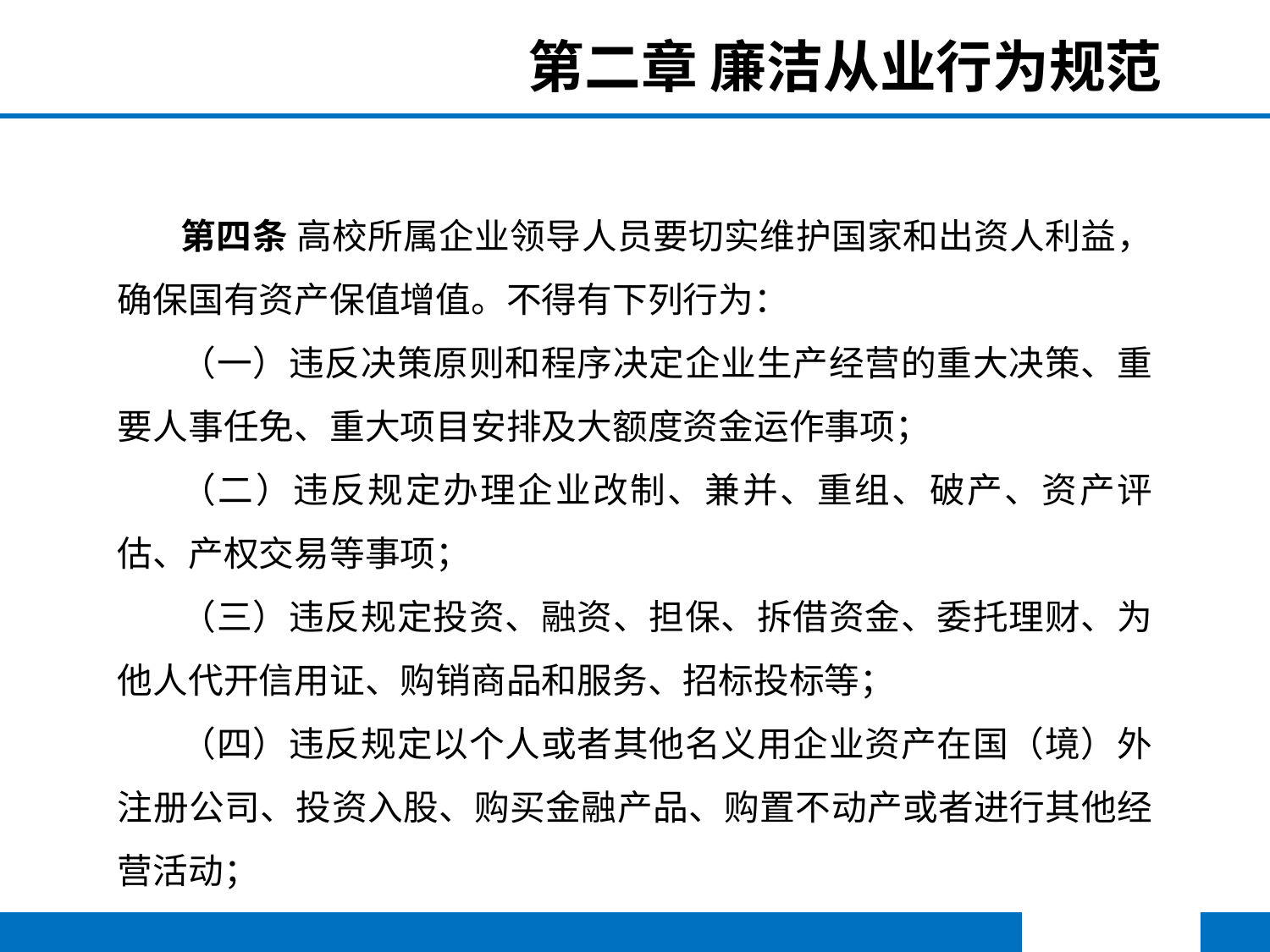

第二章 廉洁从业行为规范
第四条 高校所属企业领导人员要切实维护国家和出资人利益，确保国有资产保值增值。不得有下列行为：
（一）违反决策原则和程序决定企业生产经营的重大决策、重要人事任免、重大项目安排及大额度资金运作事项；
（二）违反规定办理企业改制、兼并、重组、破产、资产评估、产权交易等事项；
（三）违反规定投资、融资、担保、拆借资金、委托理财、为他人代开信用证、购销商品和服务、招标投标等；
（四）违反规定以个人或者其他名义用企业资产在国（境）外注册公司、投资入股、购买金融产品、购置不动产或者进行其他经营活动；
点击添加文本
点击添加文本
点击添加文本
点击添加文本
点击添加文本